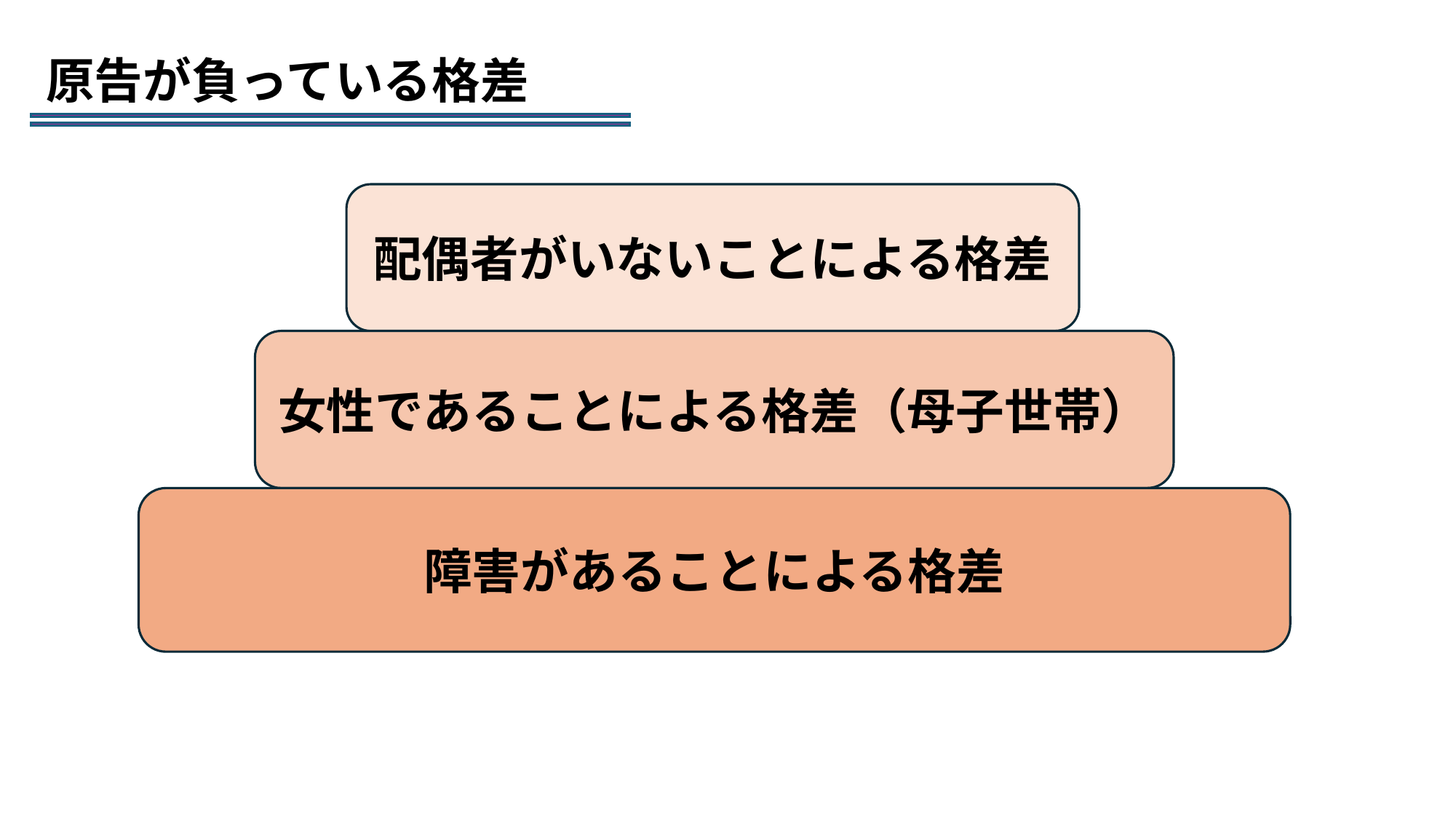

# 原告が負っている格差

配偶者がいないことによる格差
女性であることによる格差（母子世帯）
障害があることによる格差